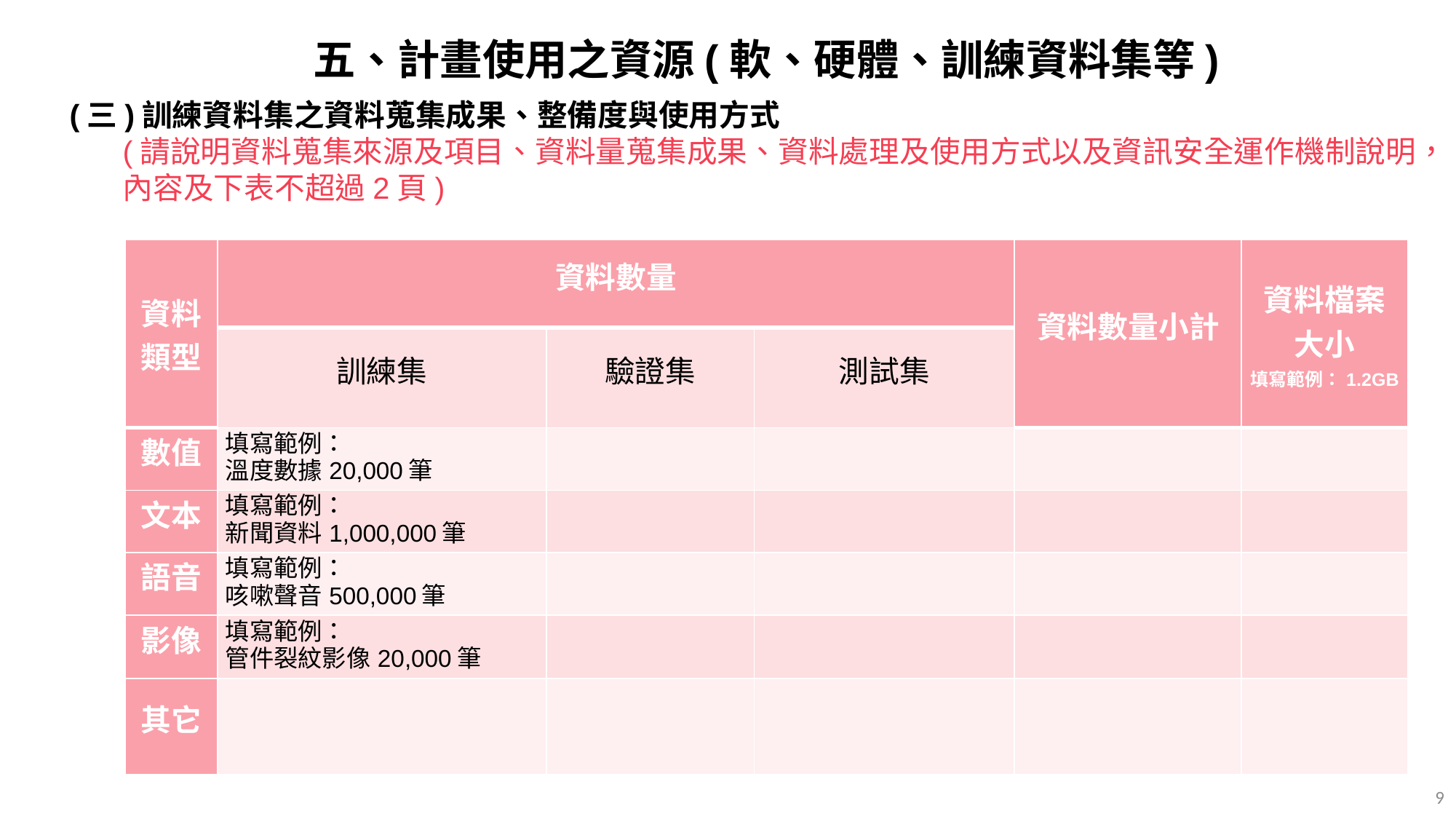

五、計畫使用之資源(軟、硬體、訓練資料集等)

(三)訓練資料集之資料蒐集成果、整備度與使用方式
(請說明資料蒐集來源及項目、資料量蒐集成果、資料處理及使用方式以及資訊安全運作機制說明，內容及下表不超過2頁)
| 資料類型 | 資料數量 |  |  | 資料數量小計 | 資料檔案大小 填寫範例：1.2GB |
| --- | --- | --- | --- | --- | --- |
|  | 訓練集 | 驗證集 | 測試集 |  |  |
| 數值 | 填寫範例： 溫度數據20,000筆 |  |  |  |  |
| 文本 | 填寫範例： 新聞資料1,000,000筆 |  |  |  |  |
| 語音 | 填寫範例： 咳嗽聲音500,000筆 |  |  |  |  |
| 影像 | 填寫範例： 管件裂紋影像20,000筆 |  |  |  |  |
| 其它 |  |  |  |  |  |
9